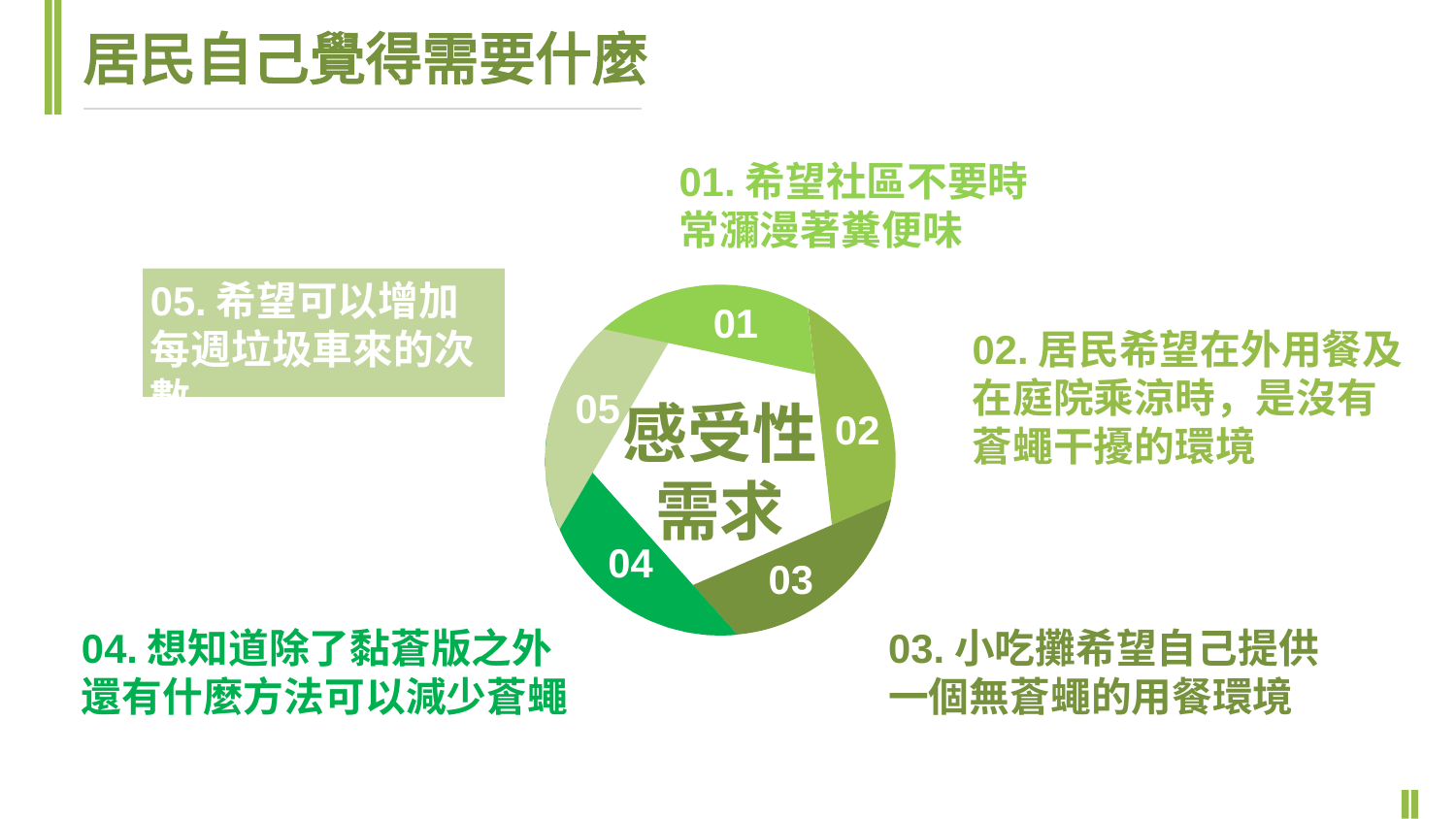

居民自己覺得需要什麼
01.希望社區不要時常瀰漫著糞便味

05.希望可以增加每週垃圾車來的次數
01
02.居民希望在外用餐及在庭院乘涼時，是沒有蒼蠅干擾的環境

05
感受性
需求
02

04
03
04.想知道除了黏蒼版之外還有什麼方法可以減少蒼蠅
03.小吃攤希望自己提供一個無蒼蠅的用餐環境